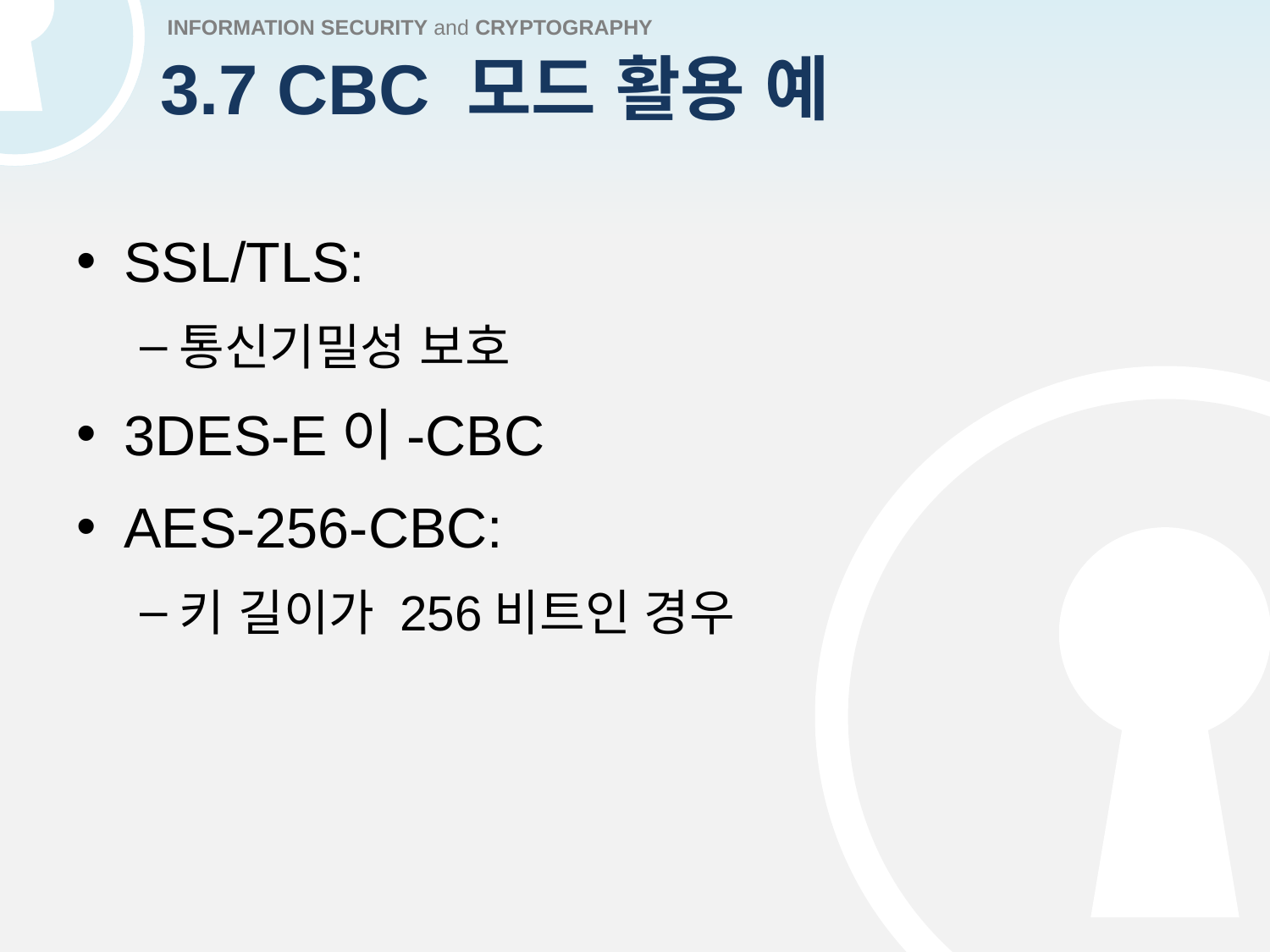

# 3.7 CBC 모드 활용 예
SSL/TLS:
통신기밀성 보호
3DES-E이-CBC
AES-256-CBC:
키 길이가 256비트인 경우